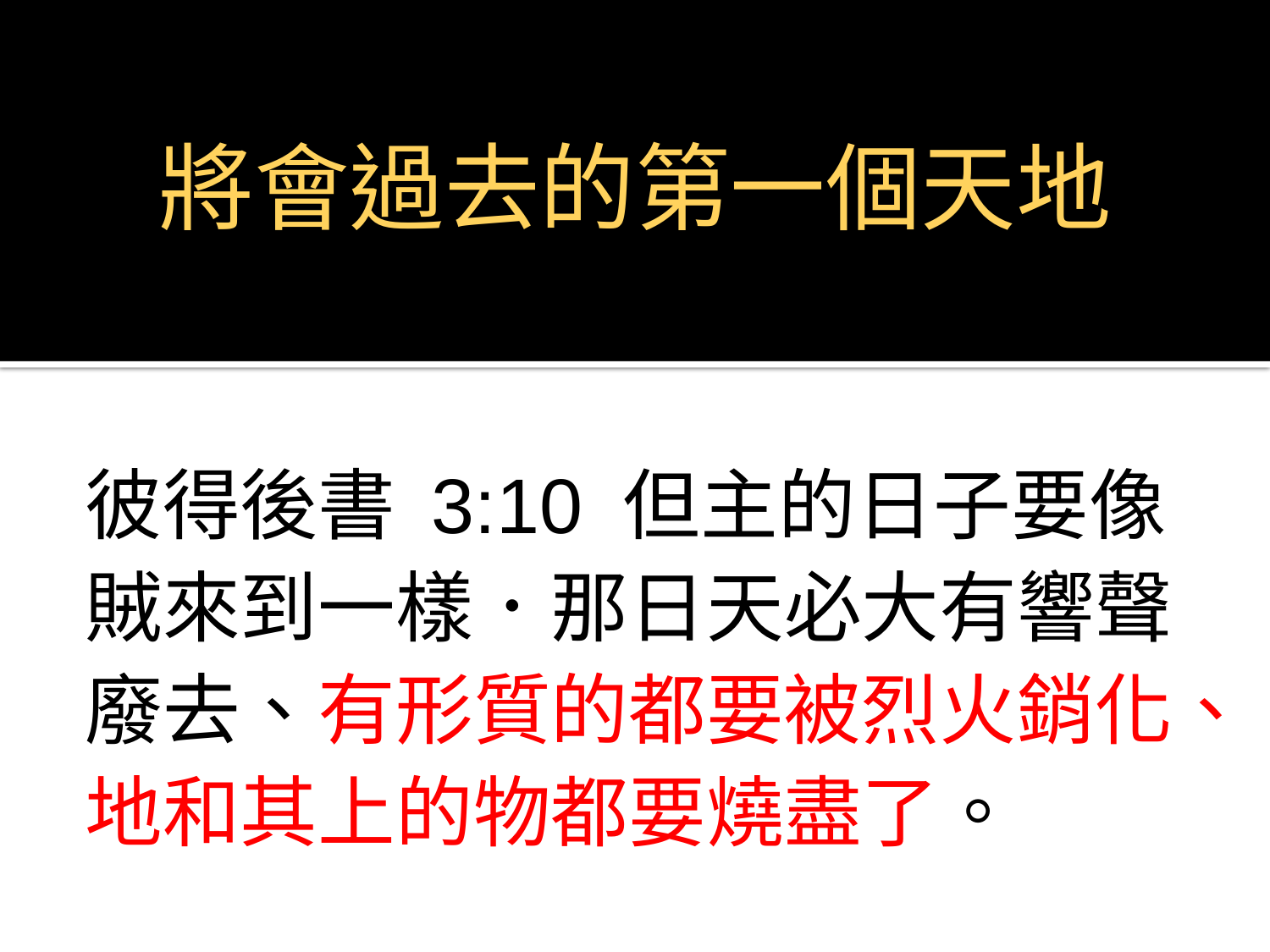

# 將會過去的第一個天地
彼得後書 3:10 但主的日子要像賊來到一樣．那日天必大有響聲廢去、有形質的都要被烈火銷化、地和其上的物都要燒盡了。